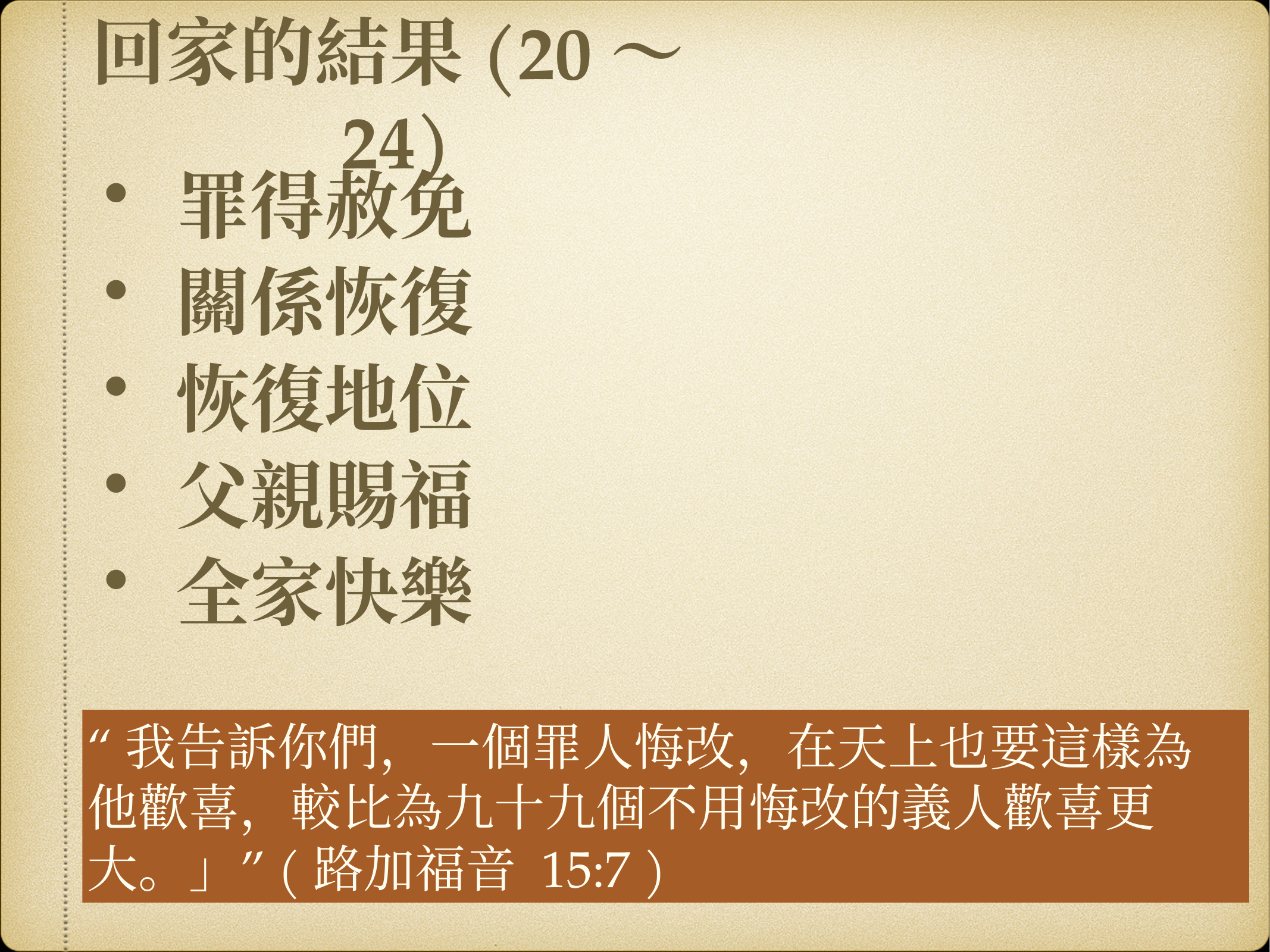

回家的結果(20～24)
罪得赦免
關係恢復
恢復地位
父親賜福
全家快樂
“我告訴你們，一個罪人悔改，在天上也要這樣為他歡喜，較比為九十九個不用悔改的義人歡喜更大。」”(路加福音 15:7 )